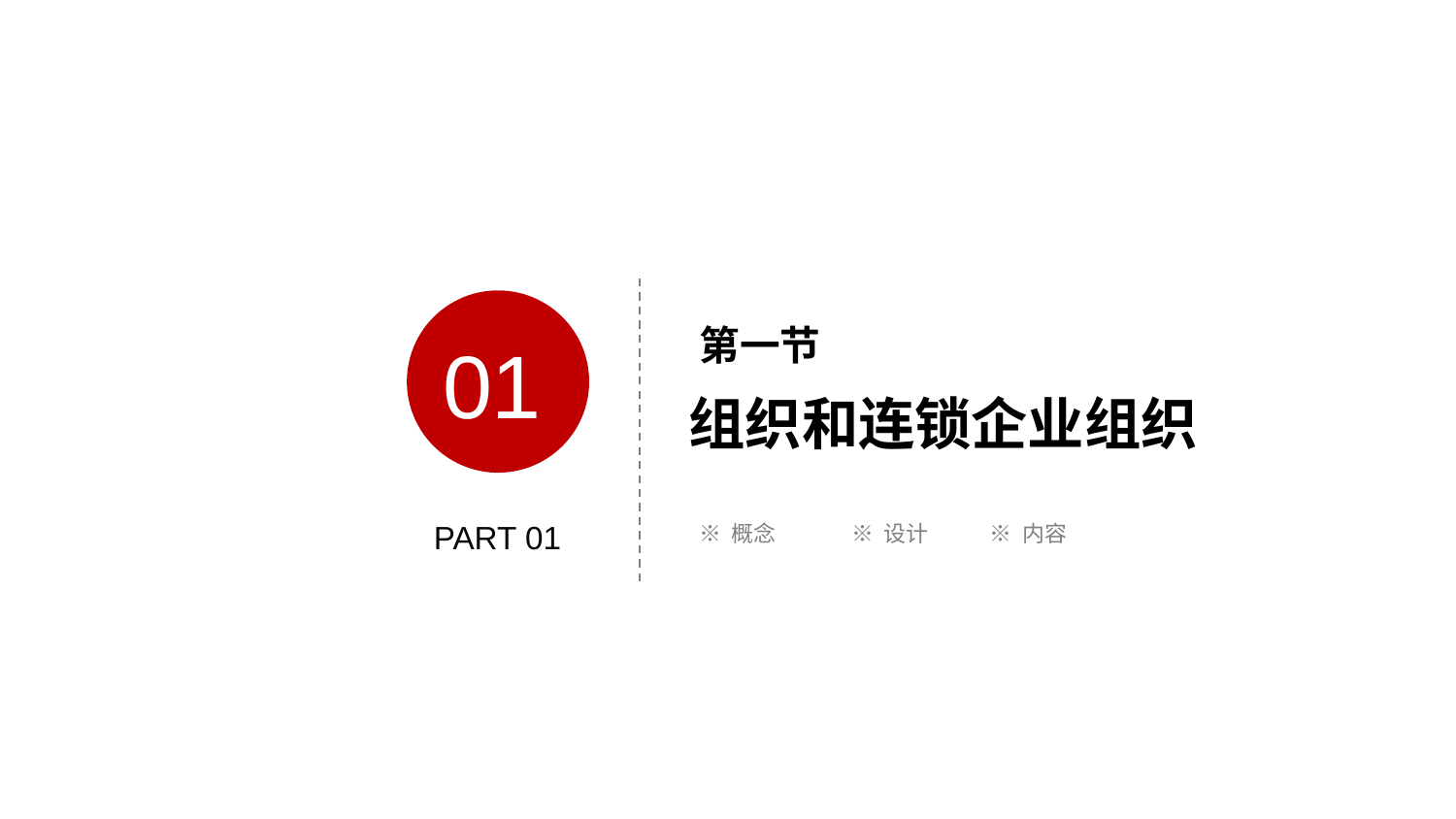

第一节
组织和连锁企业组织
01
※ 概念
※ 设计
※ 内容
PART 01